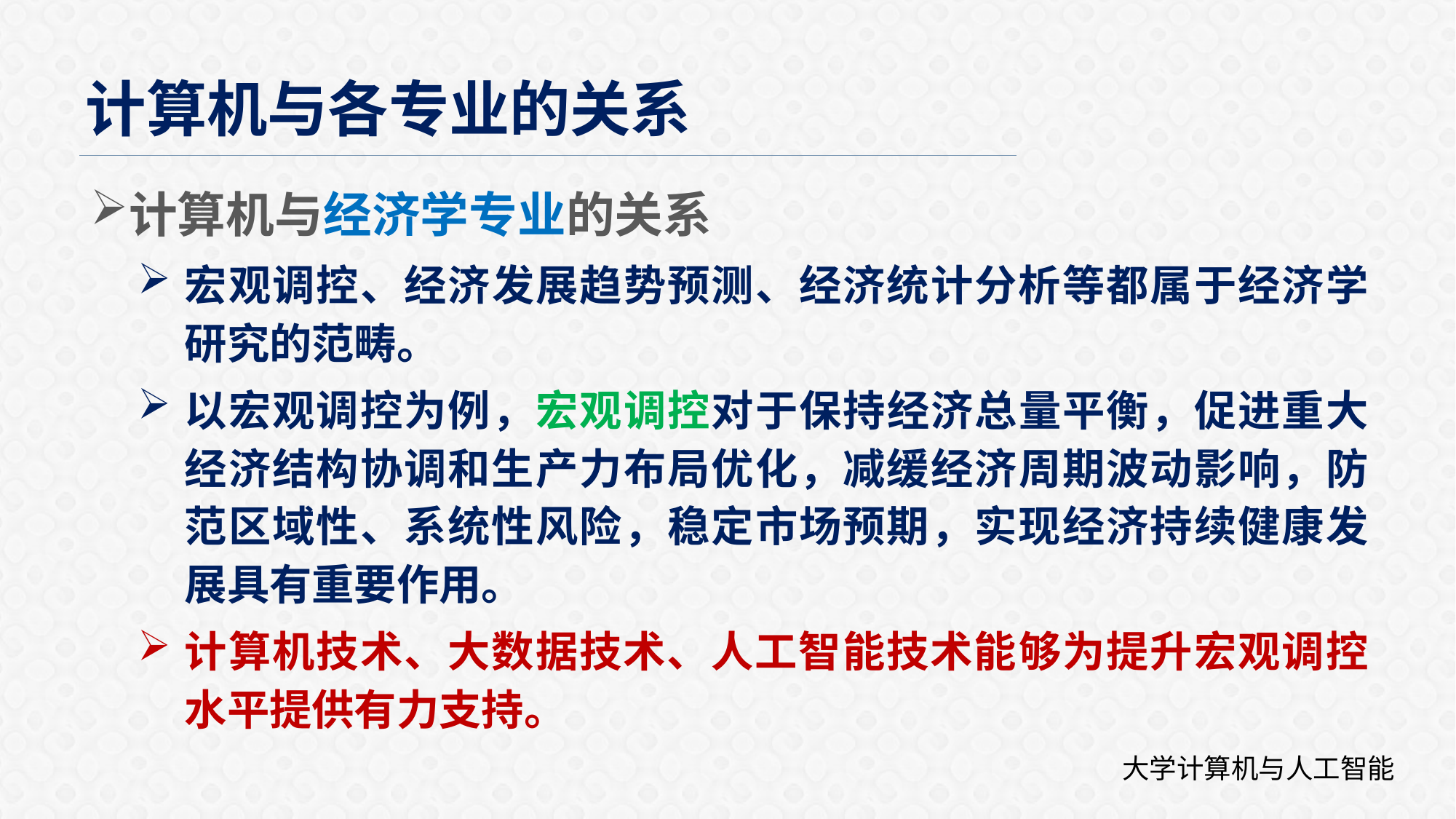

计算机与各专业的关系
计算机与经济学专业的关系
宏观调控、经济发展趋势预测、经济统计分析等都属于经济学研究的范畴。
以宏观调控为例，宏观调控对于保持经济总量平衡，促进重大经济结构协调和生产力布局优化，减缓经济周期波动影响，防范区域性、系统性风险，稳定市场预期，实现经济持续健康发展具有重要作用。
计算机技术、大数据技术、人工智能技术能够为提升宏观调控水平提供有力支持。